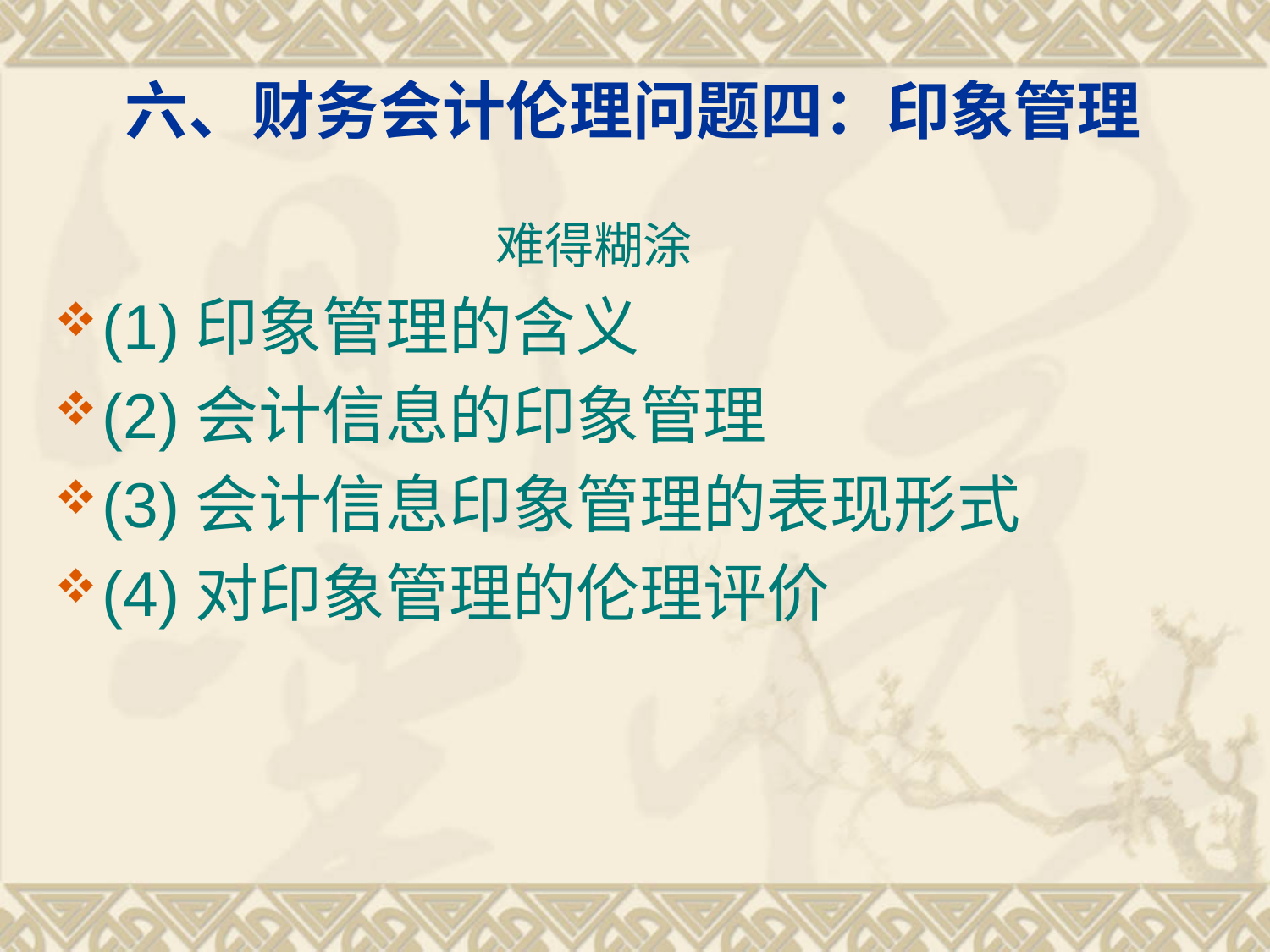

# 六、财务会计伦理问题四：印象管理
                                       难得糊涂
(1)印象管理的含义
(2)会计信息的印象管理
(3)会计信息印象管理的表现形式
(4)对印象管理的伦理评价